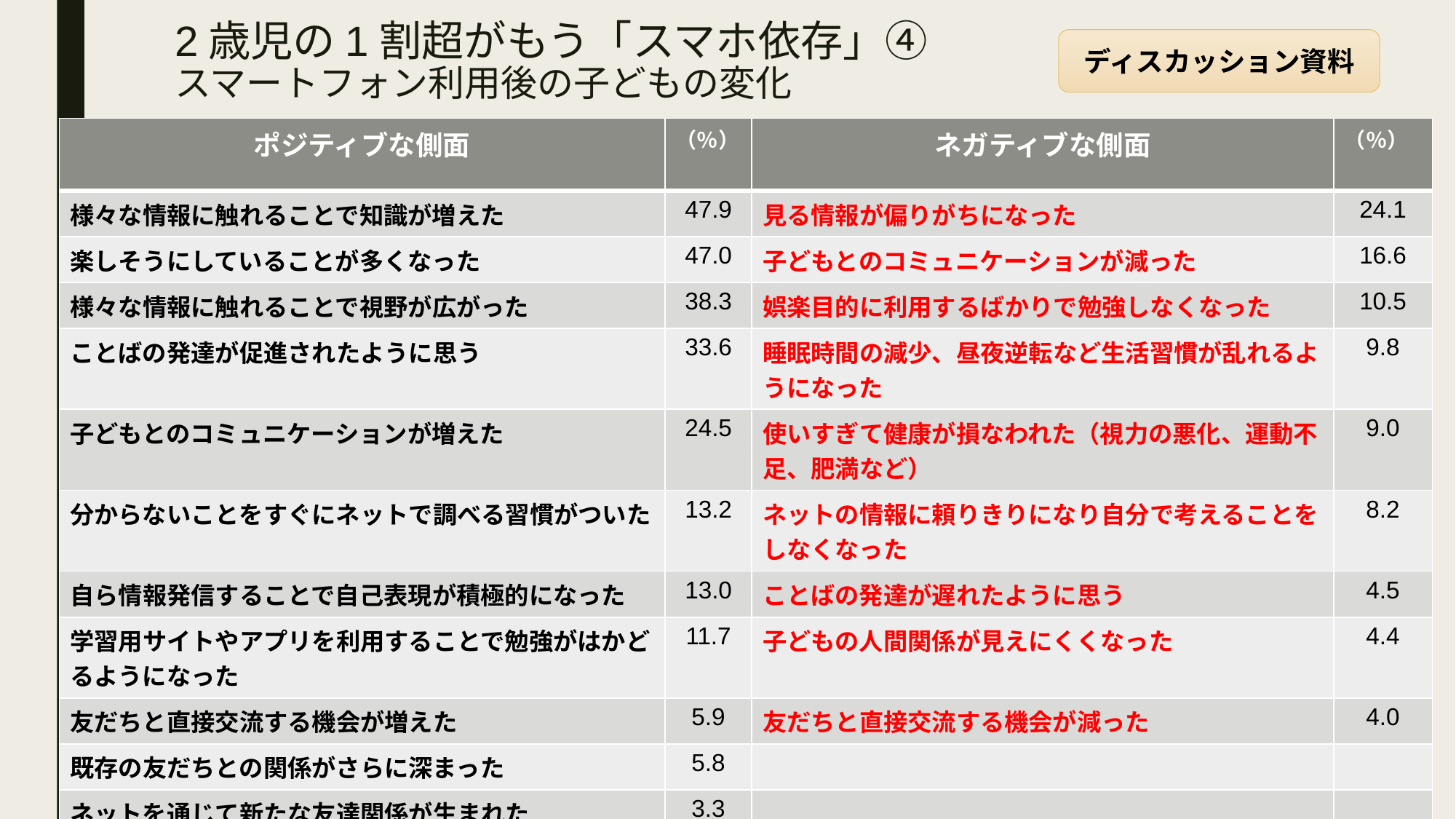

# 2歳児の1割超がもう「スマホ依存」④ スマートフォン利用後の子どもの変化
ディスカッション資料
| ポジティブな側面 | （％） | ネガティブな側面 | （％） |
| --- | --- | --- | --- |
| 様々な情報に触れることで知識が増えた | 47.9 | 見る情報が偏りがちになった | 24.1 |
| 楽しそうにしていることが多くなった | 47.0 | 子どもとのコミュニケーションが減った | 16.6 |
| 様々な情報に触れることで視野が広がった | 38.3 | 娯楽目的に利用するばかりで勉強しなくなった | 10.5 |
| ことばの発達が促進されたように思う | 33.6 | 睡眠時間の減少、昼夜逆転など生活習慣が乱れるようになった | 9.8 |
| 子どもとのコミュニケーションが増えた | 24.5 | 使いすぎて健康が損なわれた（視力の悪化、運動不足、肥満など） | 9.0 |
| 分からないことをすぐにネットで調べる習慣がついた | 13.2 | ネットの情報に頼りきりになり自分で考えることをしなくなった | 8.2 |
| 自ら情報発信することで自己表現が積極的になった | 13.0 | ことばの発達が遅れたように思う | 4.5 |
| 学習用サイトやアプリを利用することで勉強がはかどるようになった | 11.7 | 子どもの人間関係が見えにくくなった | 4.4 |
| 友だちと直接交流する機会が増えた | 5.9 | 友だちと直接交流する機会が減った | 4.0 |
| 既存の友だちとの関係がさらに深まった | 5.8 |  |  |
| ネットを通じて新たな友達関係が生まれた | 3.3 |  |  |

岐阜県乳幼児教育・保育セミナー＠大西　薫
24